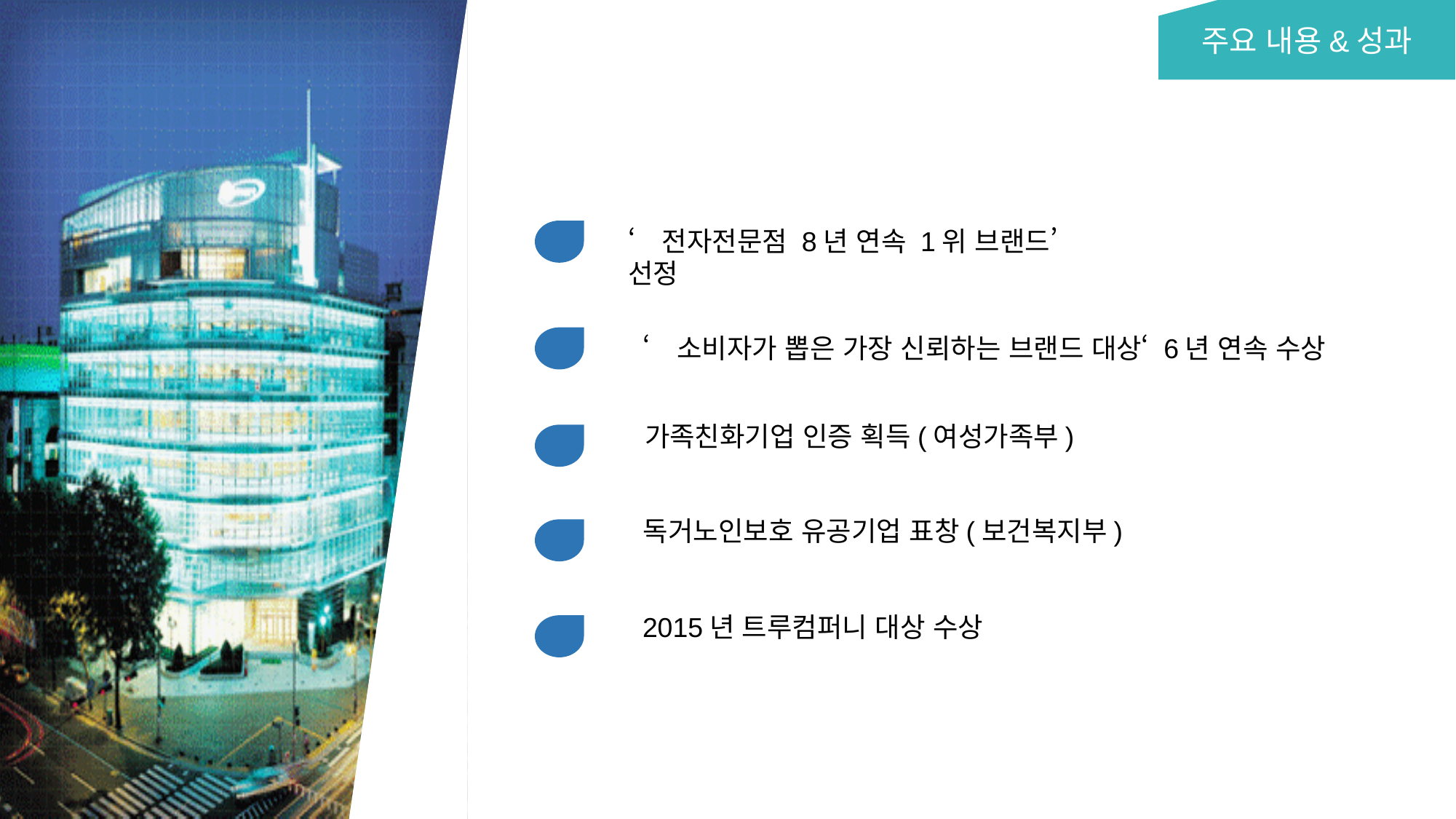

주요 내용&성과

‘전자전문점 8년 연속 1위 브랜드’ 선정

‘소비자가 뽑은 가장 신뢰하는 브랜드 대상‘ 6년 연속 수상

가족친화기업 인증 획득(여성가족부)

독거노인보호 유공기업 표창(보건복지부)

2015년 트루컴퍼니 대상 수상